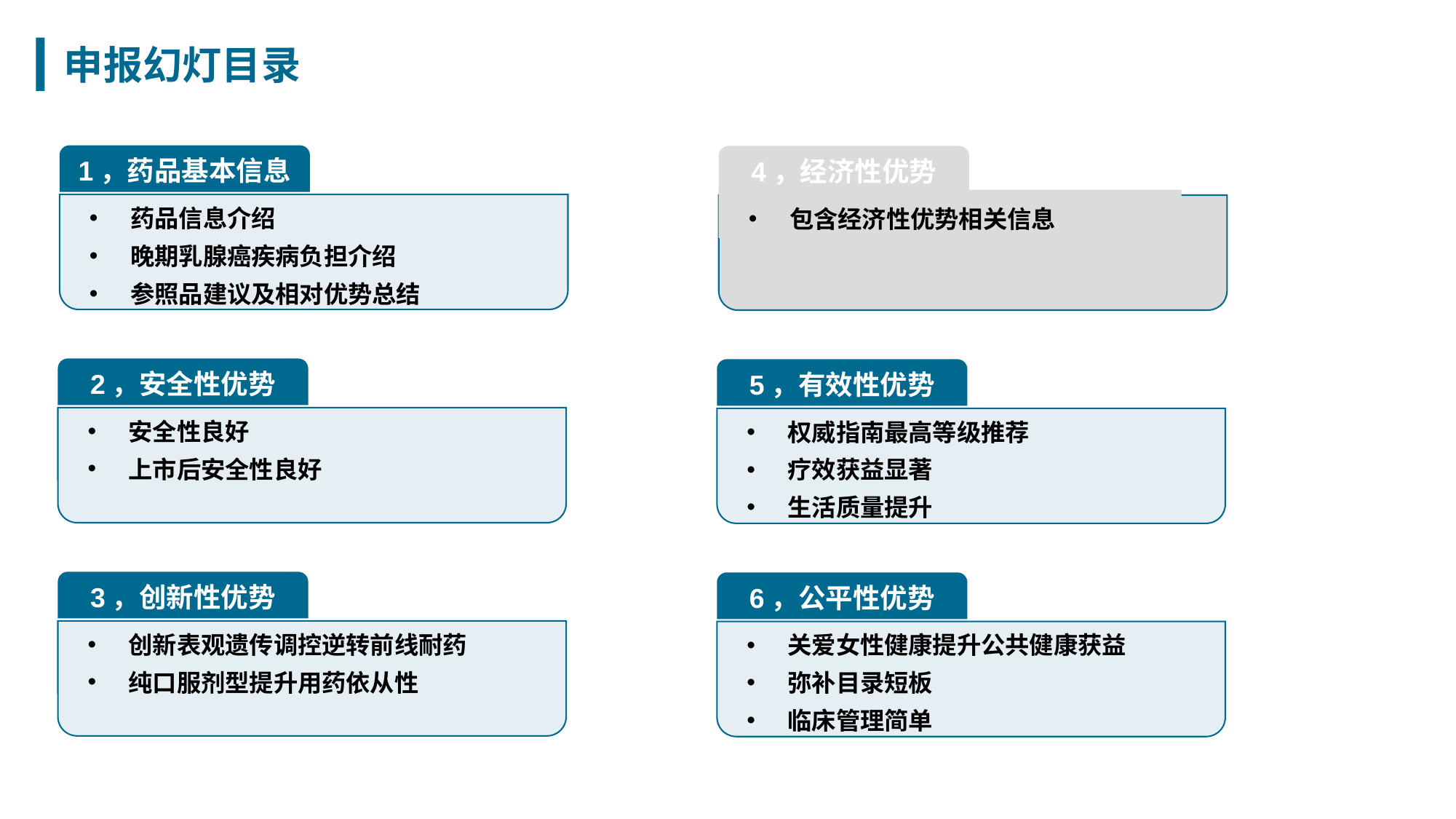

申报幻灯目录

1，药品基本信息
4，经济性优势
药品信息介绍
晚期乳腺癌疾病负担介绍
参照品建议及相对优势总结
包含经济性优势相关信息

2，安全性优势
5，有效性优势
安全性良好
上市后安全性良好
权威指南最高等级推荐
疗效获益显著
生活质量提升

3，创新性优势
6，公平性优势
创新表观遗传调控逆转前线耐药
纯口服剂型提升用药依从性
关爱女性健康提升公共健康获益
弥补目录短板
临床管理简单